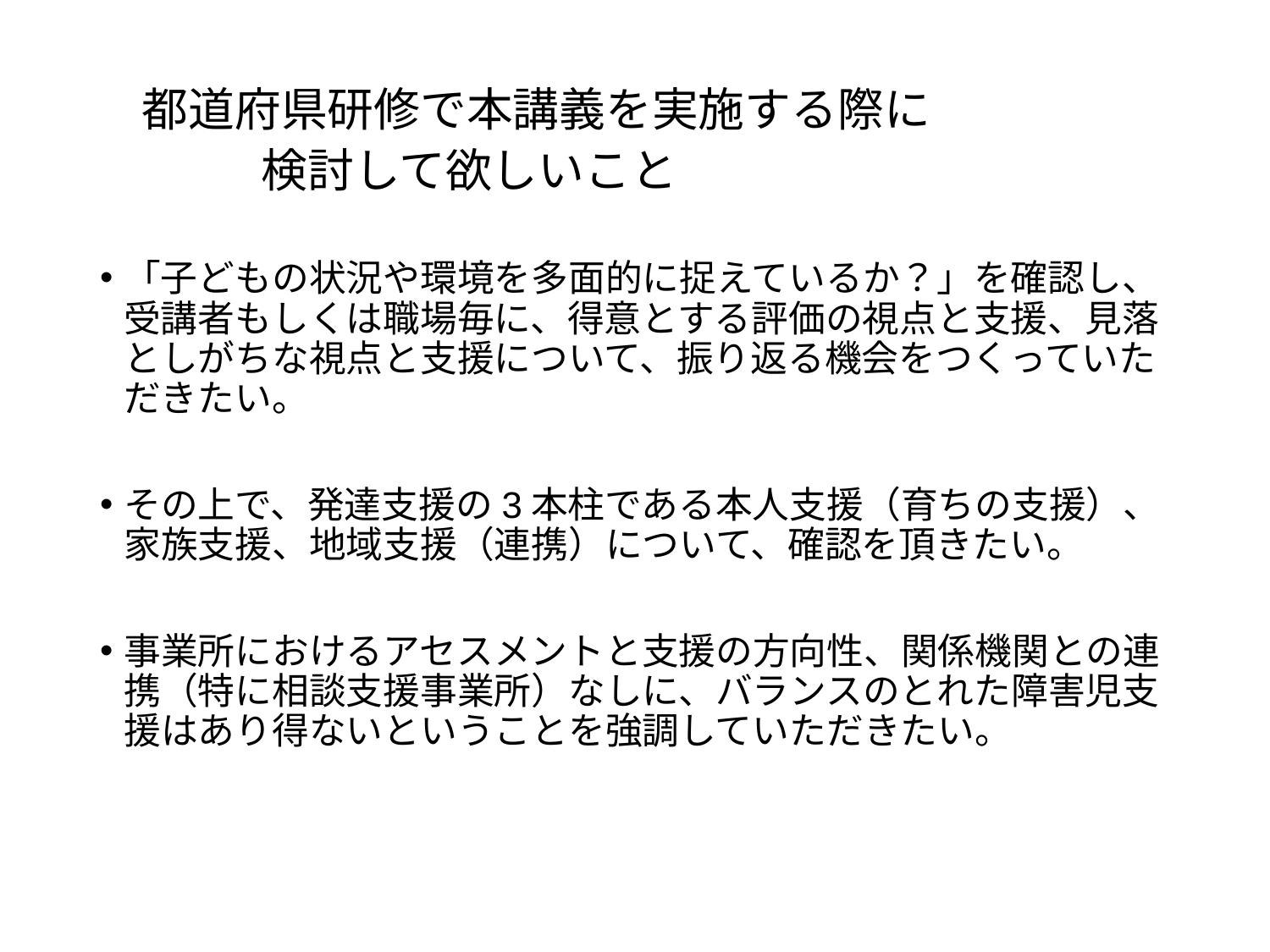

# 都道府県研修で本講義を実施する際に 　					検討して欲しいこと
「子どもの状況や環境を多面的に捉えているか？」を確認し、受講者もしくは職場毎に、得意とする評価の視点と支援、見落としがちな視点と支援について、振り返る機会をつくっていただきたい。

その上で、発達支援の3本柱である本人支援（育ちの支援）、家族支援、地域支援（連携）について、確認を頂きたい。

事業所におけるアセスメントと支援の方向性、関係機関との連携（特に相談支援事業所）なしに、バランスのとれた障害児支援はあり得ないということを強調していただきたい。